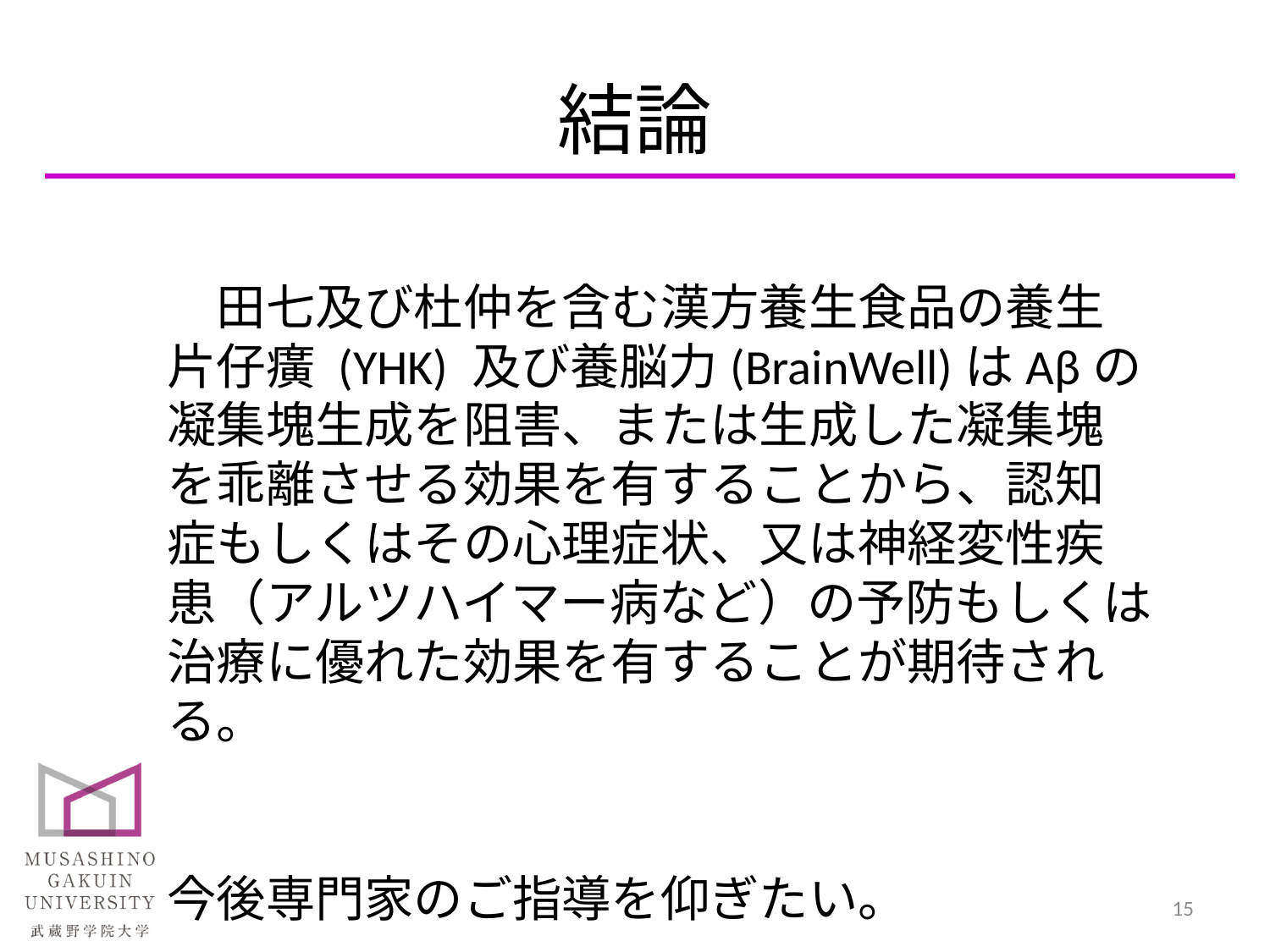

# 結論
　田七及び杜仲を含む漢方養生食品の養生片仔癀 (YHK) 及び養脳力(BrainWell)はAβの凝集塊生成を阻害、または生成した凝集塊を乖離させる効果を有することから、認知症もしくはその心理症状、又は神経変性疾患（アルツハイマー病など）の予防もしくは治療に優れた効果を有することが期待される。

今後専門家のご指導を仰ぎたい。
15